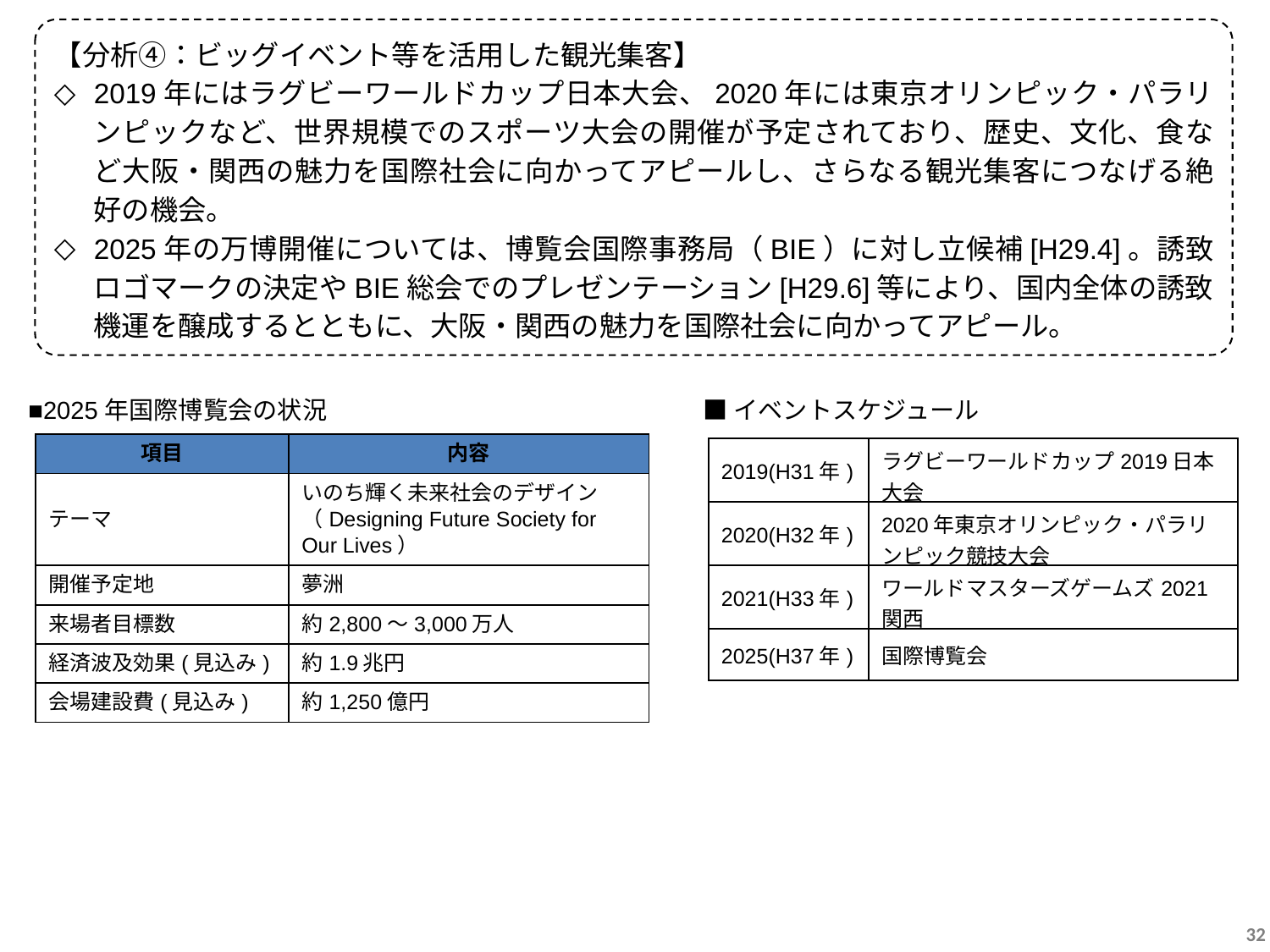

【分析④：ビッグイベント等を活用した観光集客】
2019年にはラグビーワールドカップ日本大会、2020年には東京オリンピック・パラリンピックなど、世界規模でのスポーツ大会の開催が予定されており、歴史、文化、食など大阪・関西の魅力を国際社会に向かってアピールし、さらなる観光集客につなげる絶好の機会。
2025年の万博開催については、博覧会国際事務局（BIE）に対し立候補[H29.4]。誘致ロゴマークの決定やBIE総会でのプレゼンテーション[H29.6]等により、国内全体の誘致機運を醸成するとともに、大阪・関西の魅力を国際社会に向かってアピール。
■2025年国際博覧会の状況
■イベントスケジュール
| 項目 | 内容 |
| --- | --- |
| テーマ | いのち輝く未来社会のデザイン（Designing Future Society for Our Lives） |
| 開催予定地 | 夢洲 |
| 来場者目標数 | 約2,800～3,000万人 |
| 経済波及効果(見込み) | 約1.9兆円 |
| 会場建設費(見込み) | 約1,250億円 |
| 2019(H31年) | ラグビーワールドカップ2019日本大会 |
| --- | --- |
| 2020(H32年) | 2020年東京オリンピック・パラリンピック競技大会 |
| 2021(H33年) | ワールドマスターズゲームズ2021関西 |
| 2025(H37年) | 国際博覧会 |
32